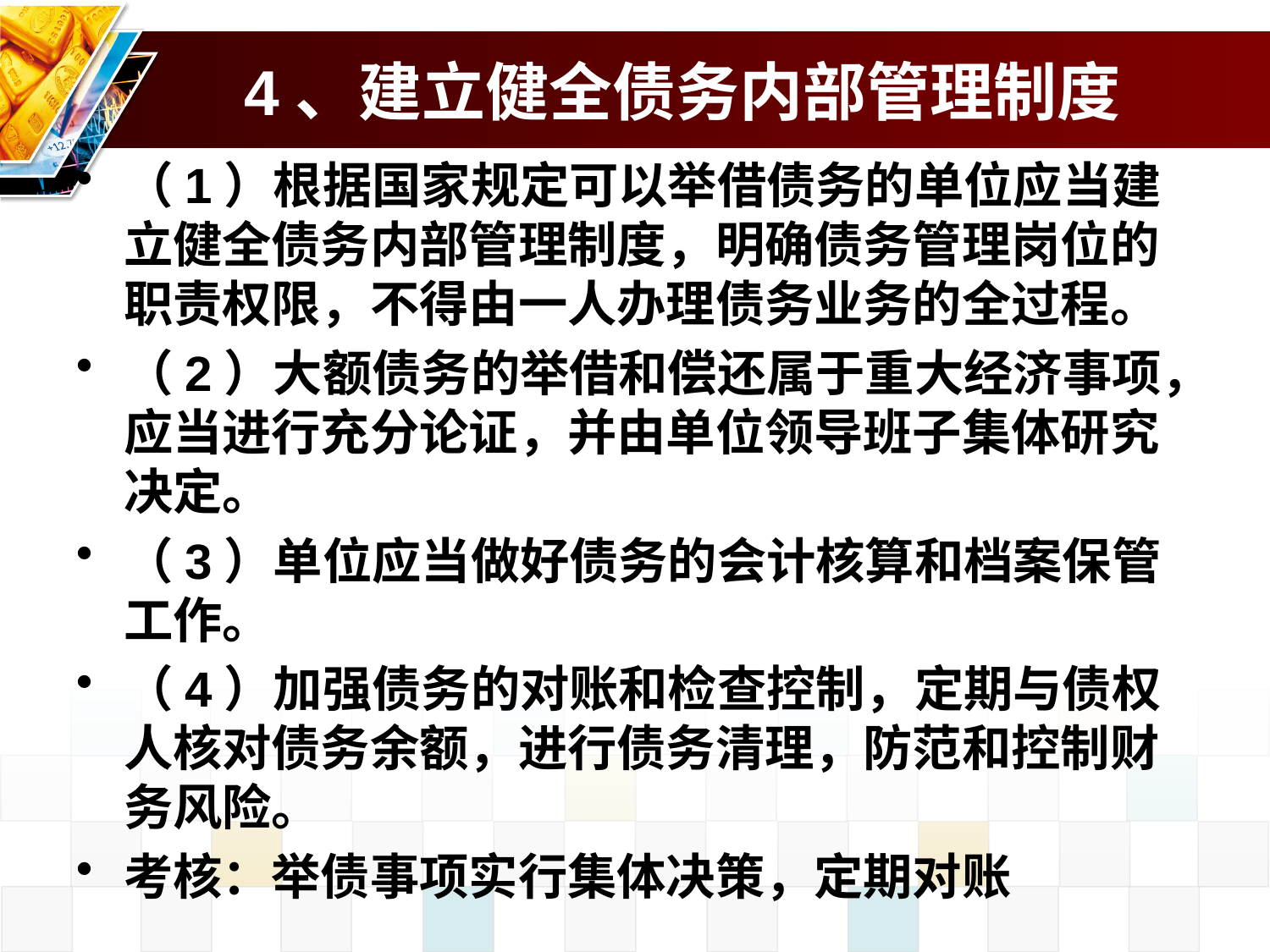

# 4、建立健全债务内部管理制度
（1）根据国家规定可以举借债务的单位应当建立健全债务内部管理制度，明确债务管理岗位的职责权限，不得由一人办理债务业务的全过程。
（2）大额债务的举借和偿还属于重大经济事项，应当进行充分论证，并由单位领导班子集体研究决定。
（3）单位应当做好债务的会计核算和档案保管工作。
（4）加强债务的对账和检查控制，定期与债权人核对债务余额，进行债务清理，防范和控制财务风险。
考核：举债事项实行集体决策，定期对账